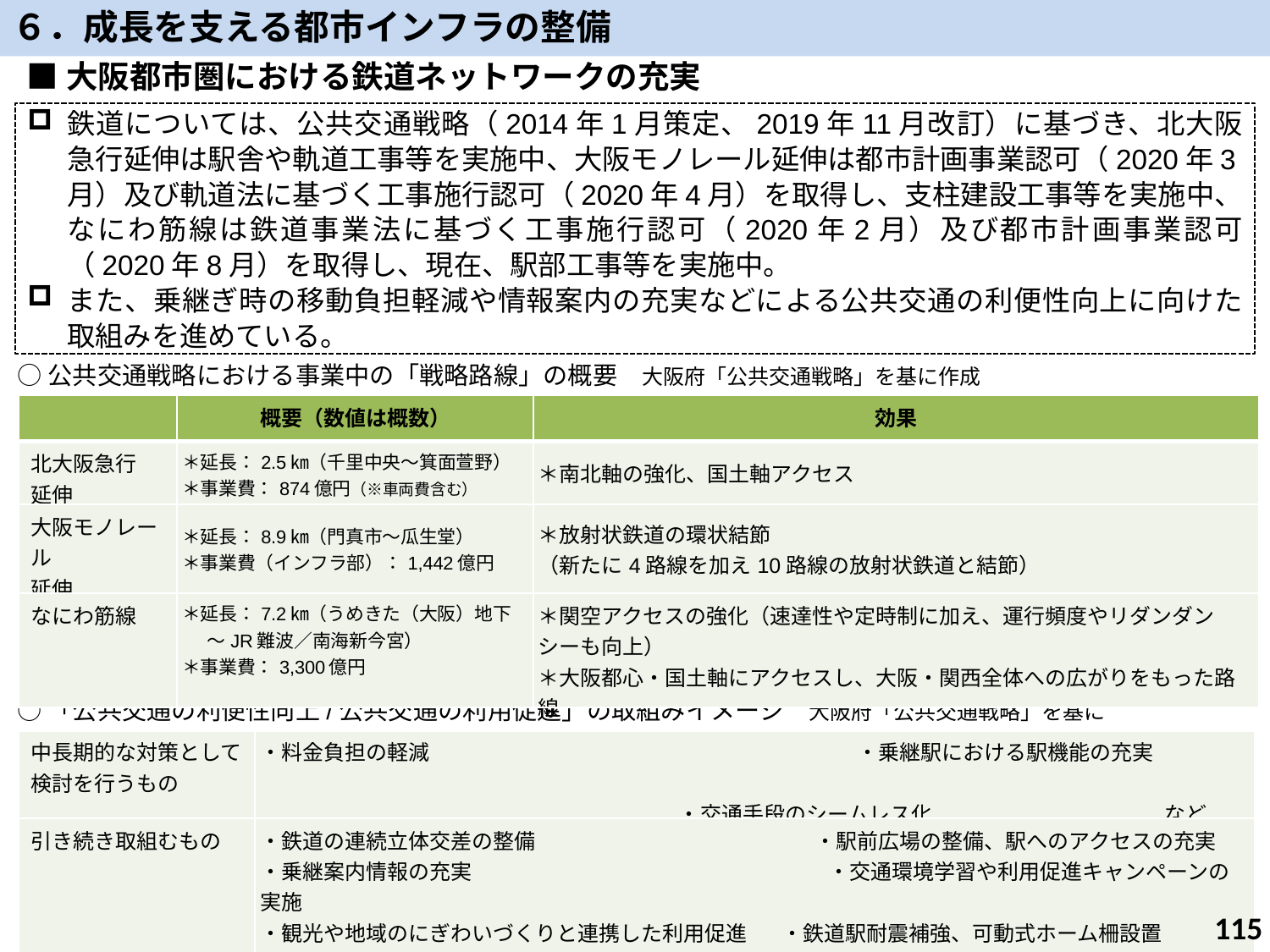

６．成長を支える都市インフラの整備
■大阪都市圏における鉄道ネットワークの充実
鉄道については、公共交通戦略（2014年1月策定、2019年11月改訂）に基づき、北大阪急行延伸は駅舎や軌道工事等を実施中、大阪モノレール延伸は都市計画事業認可（2020年3月）及び軌道法に基づく工事施行認可（2020年4月）を取得し、支柱建設工事等を実施中、なにわ筋線は鉄道事業法に基づく工事施行認可（2020年2月）及び都市計画事業認可（2020年8月）を取得し、現在、駅部工事等を実施中。
また、乗継ぎ時の移動負担軽減や情報案内の充実などによる公共交通の利便性向上に向けた取組みを進めている。
○公共交通戦略における事業中の「戦略路線」の概要　大阪府「公共交通戦略」を基に作成
|  | 概要（数値は概数） | 効果 |
| --- | --- | --- |
| 北大阪急行 延伸 | ＊延長：2.5㎞（千里中央～箕面萱野） ＊事業費：874億円（※車両費含む） | ＊南北軸の強化、国土軸アクセス |
| 大阪モノレール 延伸 | ＊延長：8.9㎞（門真市～瓜生堂） ＊事業費（インフラ部）：1,442億円 | ＊放射状鉄道の環状結節 （新たに4路線を加え10路線の放射状鉄道と結節） |
| なにわ筋線 | ＊延長：7.2㎞（うめきた（大阪）地下～JR難波／南海新今宮） ＊事業費：3,300億円 | ＊関空アクセスの強化（速達性や定時制に加え、運行頻度やリダンダンシーも向上） ＊大阪都心・国土軸にアクセスし、大阪・関西全体への広がりをもった路線 |
○「公共交通の利便性向上/公共交通の利用促進」の取組みイメージ　大阪府「公共交通戦略」を基に作成
| 中⻑期的な対策として検討を⾏うもの | ・料⾦負担の軽減 　　　　　　　　　　　　　　　　　　　　・乗継駅における駅機能の充実　　　　　　 　　　　 　 　　　　　　　　　　　 ・交通手段のシームレス化　　　　　　　　　　　など |
| --- | --- |
| 引き続き取組むもの | ・鉄道の連続⽴体交差の整備　　　　　　　　　　　 　　・駅前広場の整備、駅へのアクセスの充実 ・乗継案内情報の充実　　　　　　　　　　　　　　 　 　 ・交通環境学習や利⽤促進キャンペーンの実施 ・観光や地域のにぎわいづくりと連携した利⽤促進 　・鉄道駅耐震補強、可動式ホーム柵設置 ・災害時の鉄道運行の情報提供　　　　　　　　　　　　　　　　　　　　　　　　　　　　　　　　　　　　　　　など |
115